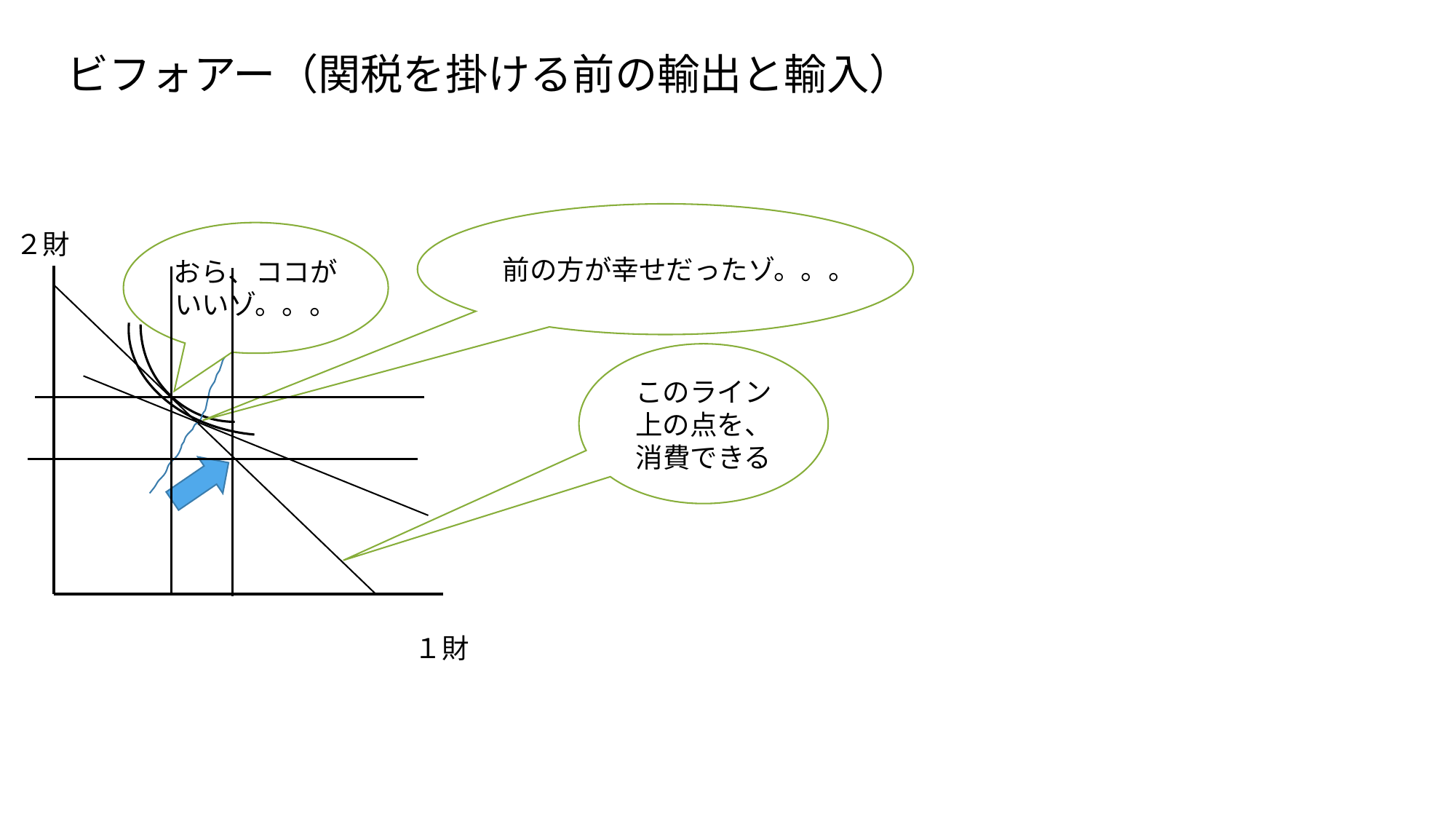

ビフォアー（関税を掛ける前の輸出と輸入）
前の方が幸せだったゾ。。。
２財
おら、ココがいいゾ。。。

このライン上の点を、消費できる

１財